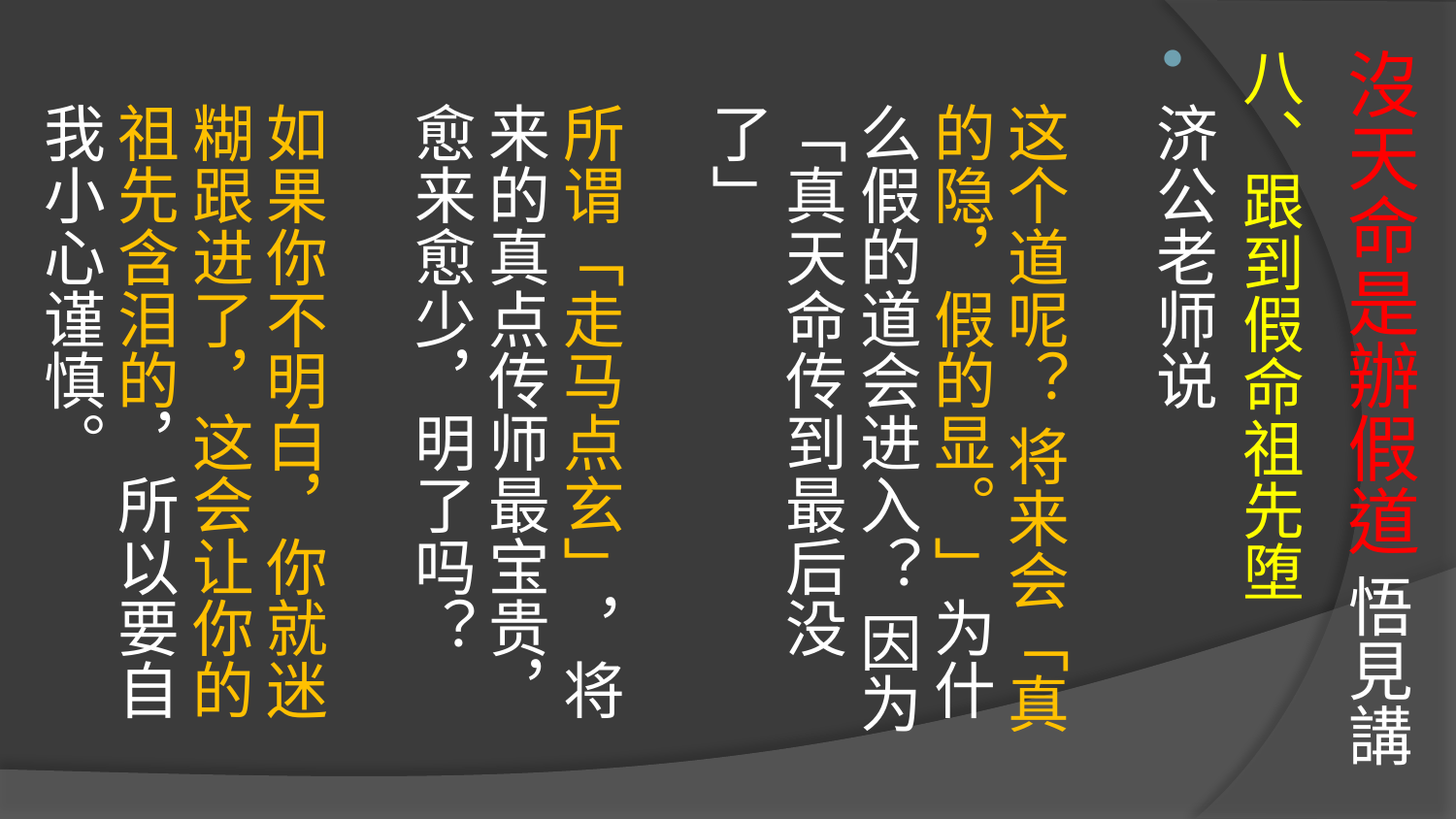

# 沒天命是辦假道 悟見講
八、跟到假命祖先堕
济公老师说
这个道呢？ 将来会「真的隐，假的显。」为什么假的道会进入？ 因为「真天命传到最后没了」
所谓「走马点玄」，将来的​​真点传师最宝贵，愈来愈少，明了吗？
如果你不明白，你就迷糊跟进了，这会让你的祖先含泪的，所以要自我小心谨慎。